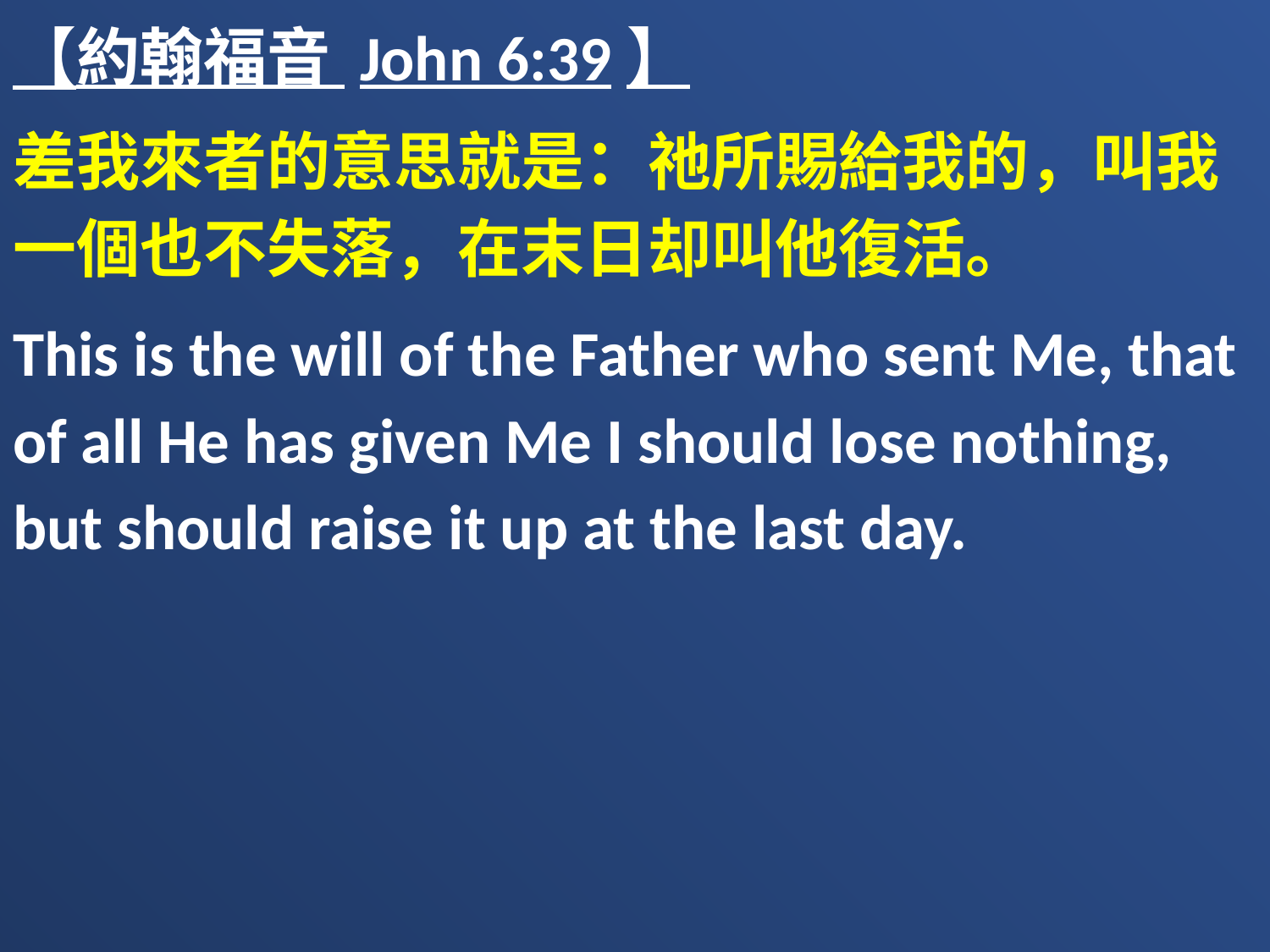

【約翰福音 John 6:39】
差我來者的意思就是：祂所賜給我的，叫我一個也不失落，在末日却叫他復活。
This is the will of the Father who sent Me, that of all He has given Me I should lose nothing, but should raise it up at the last day.